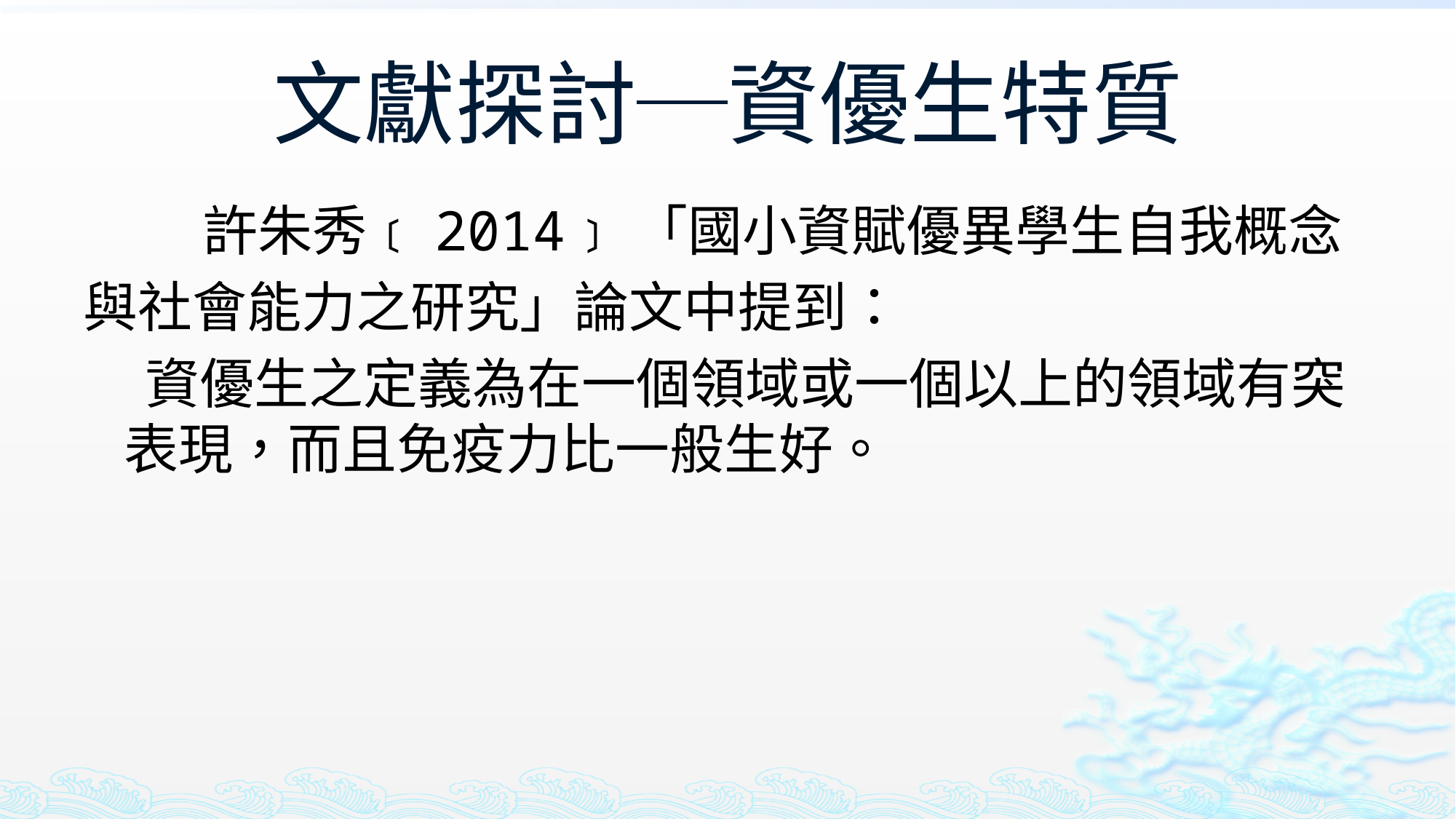

# 文獻探討─資優生特質
    許朱秀﹝2014﹞「國小資賦優異學生自我概念
與社會能力之研究」論文中提到：
    資優生之定義為在一個領域或一個以上的領域有突表現，而且免疫力比一般生好。